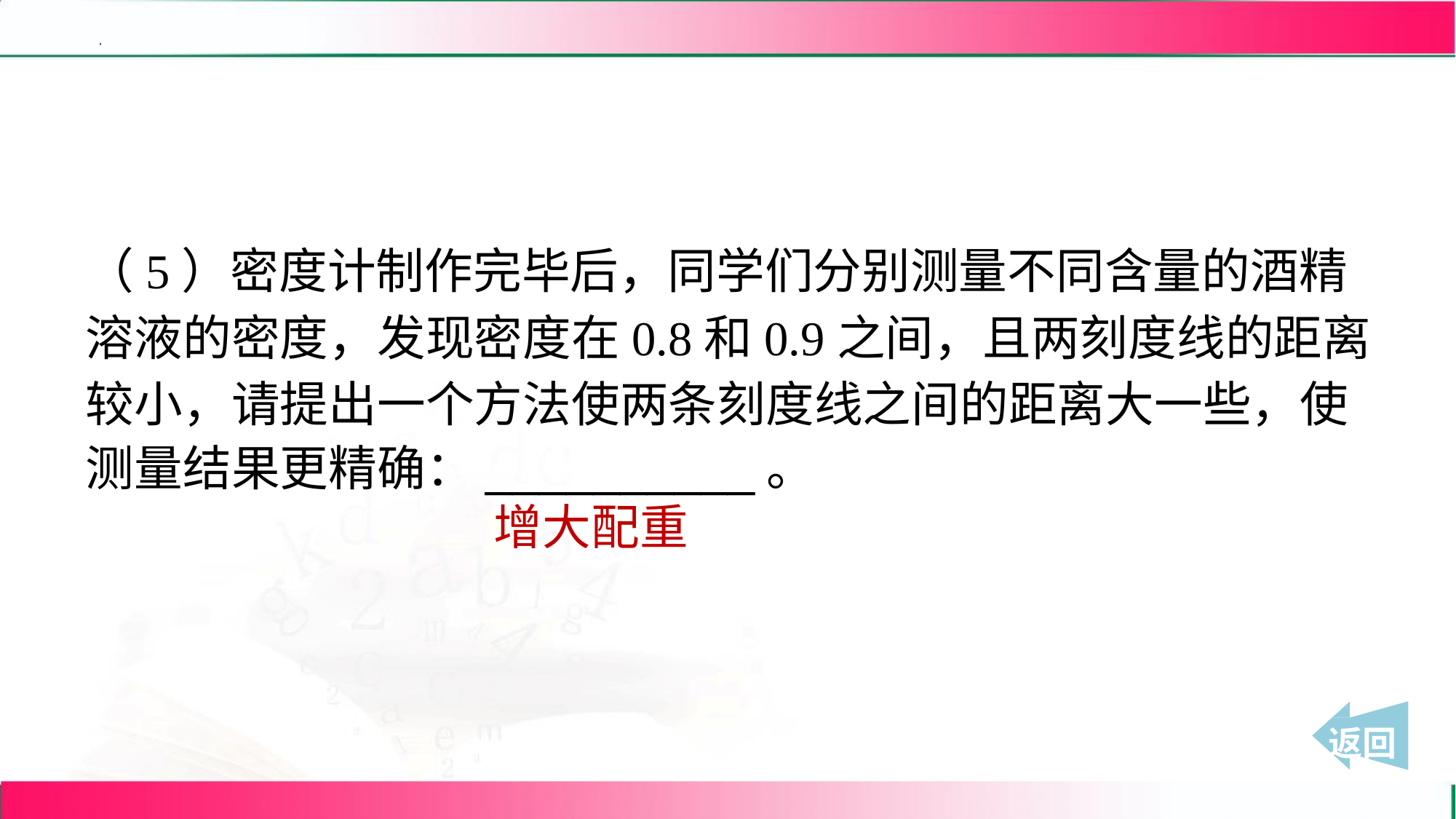

（5）密度计制作完毕后，同学们分别测量不同含量的酒精
溶液的密度，发现密度在0.8和0.9之间，且两刻度线的距离
较小，请提出一个方法使两条刻度线之间的距离大一些，使
测量结果更精确：__________。
增大配重
 返回